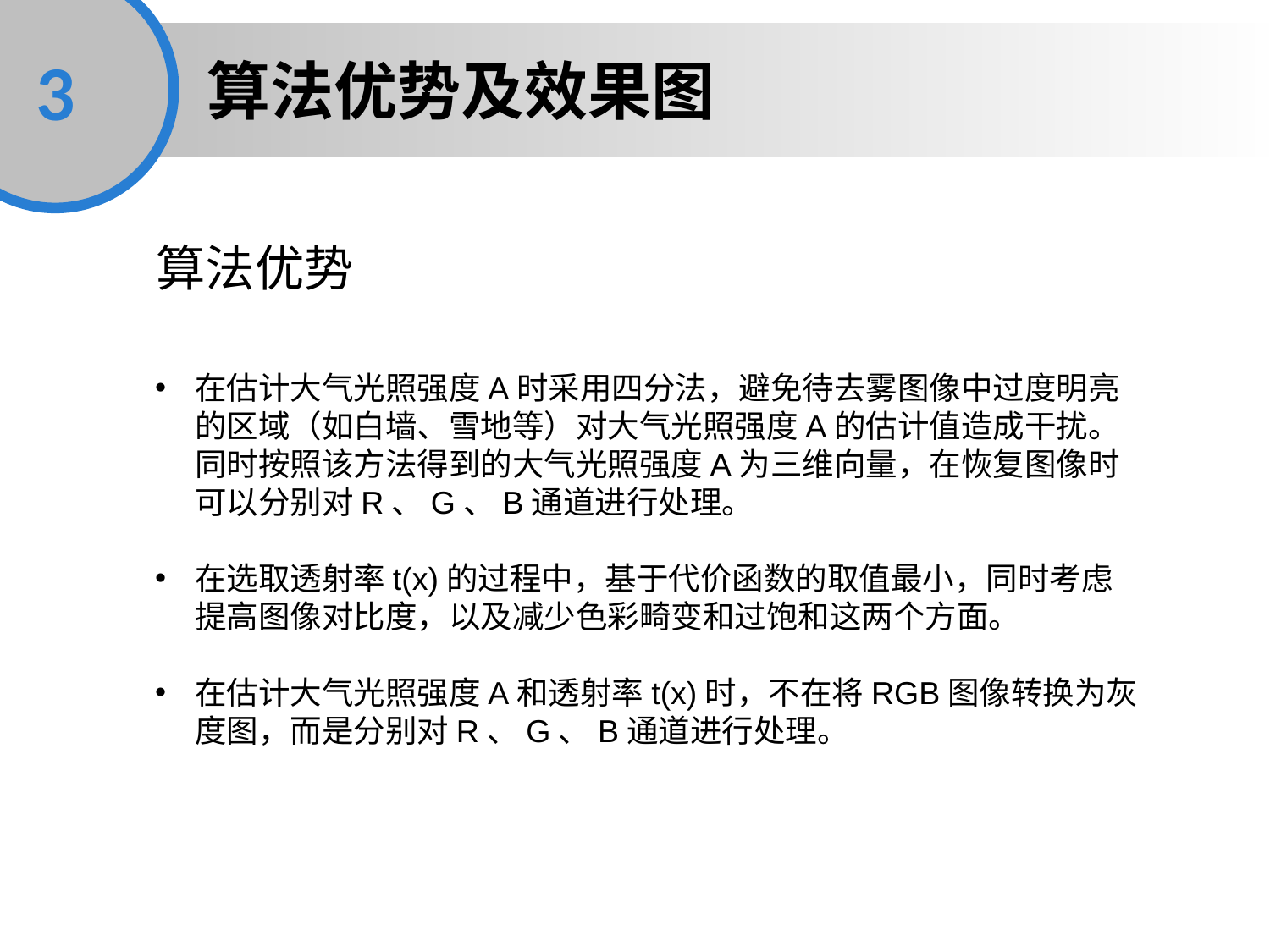

3

算法优势及效果图
算法优势
在估计大气光照强度A时采用四分法，避免待去雾图像中过度明亮的区域（如白墙、雪地等）对大气光照强度A的估计值造成干扰。同时按照该方法得到的大气光照强度A为三维向量，在恢复图像时可以分别对R、G、B通道进行处理。

在选取透射率t(x)的过程中，基于代价函数的取值最小，同时考虑提高图像对比度，以及减少色彩畸变和过饱和这两个方面。

在估计大气光照强度A和透射率t(x)时，不在将RGB图像转换为灰度图，而是分别对R、G、B通道进行处理。

2
3